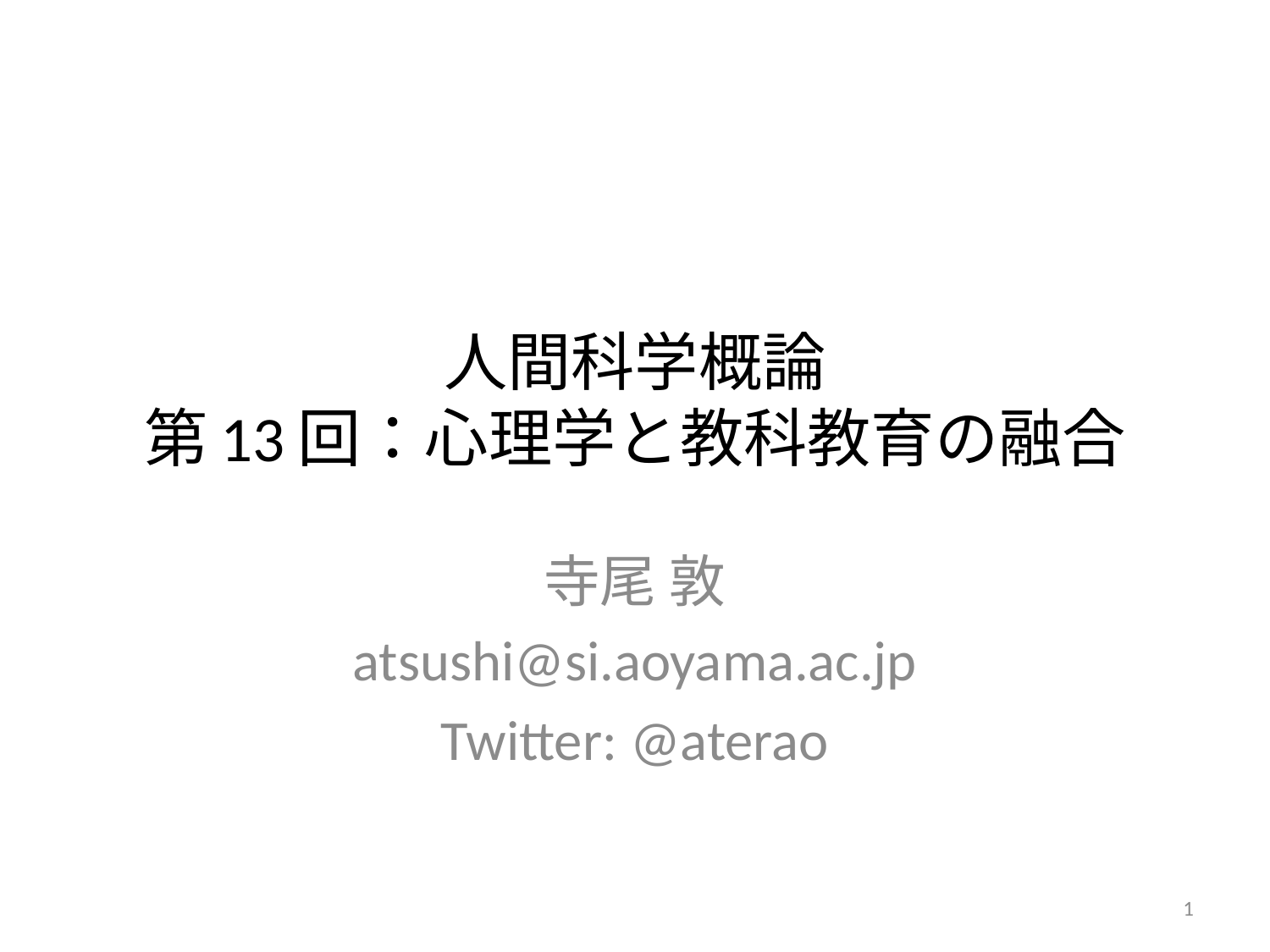

# 人間科学概論 第13回：心理学と教科教育の融合
寺尾 敦
atsushi@si.aoyama.ac.jp
Twitter: @aterao
1